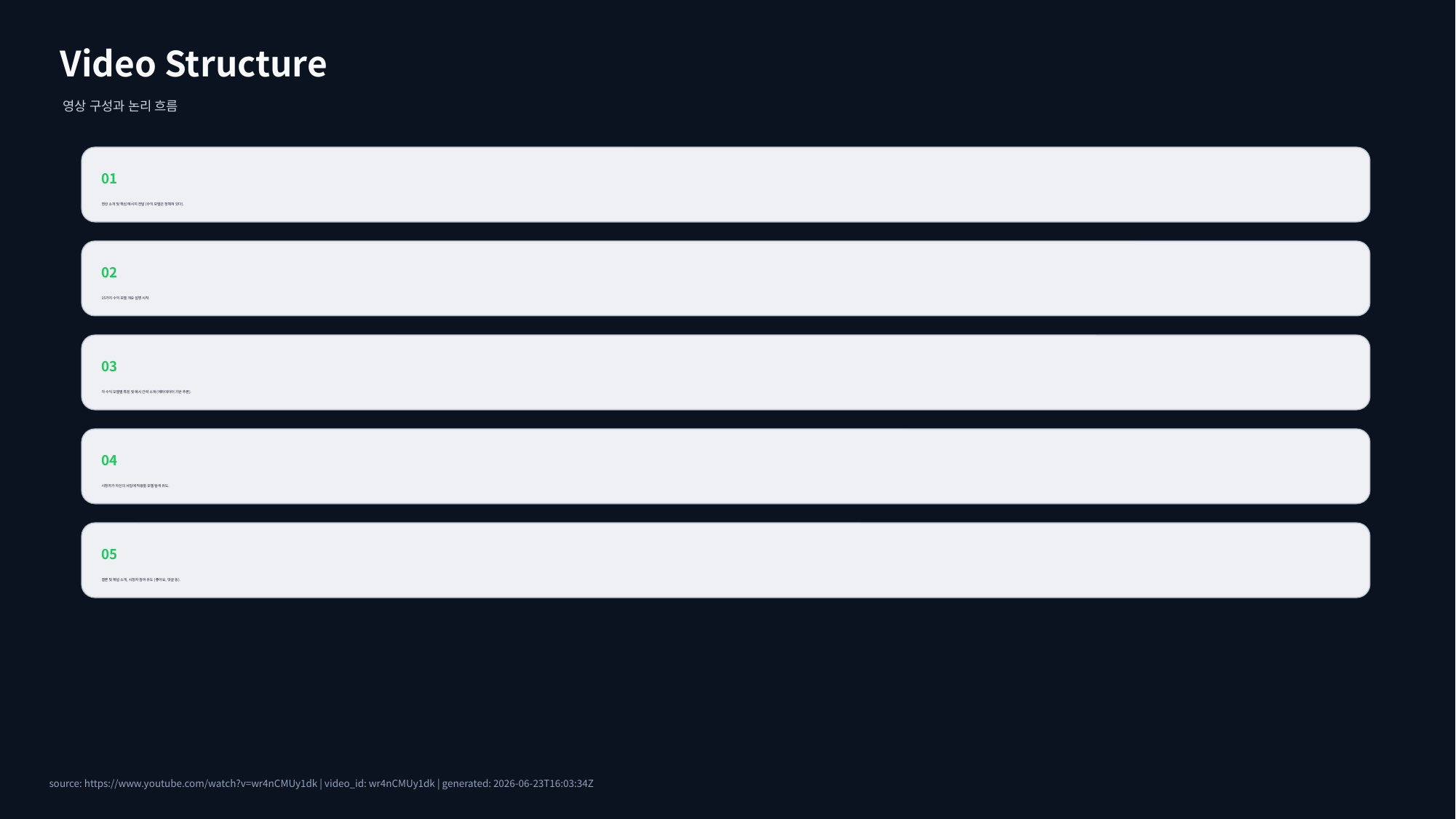

Video Structure
영상 구성과 논리 흐름

01
영상 소개 및 핵심 메시지 전달 (수익 모델은 정해져 있다).

02
15가지 수익 모델 개요 설명 시작.

03
각 수익 모델별 특징 및 예시 간략 소개 (메타데이터 기반 추론).

04
시청자가 자신의 사업에 적용할 모델 탐색 유도.

05
결론 및 채널 소개, 시청자 참여 유도 (좋아요, 댓글 등).
source: https://www.youtube.com/watch?v=wr4nCMUy1dk | video_id: wr4nCMUy1dk | generated: 2026-06-23T16:03:34Z